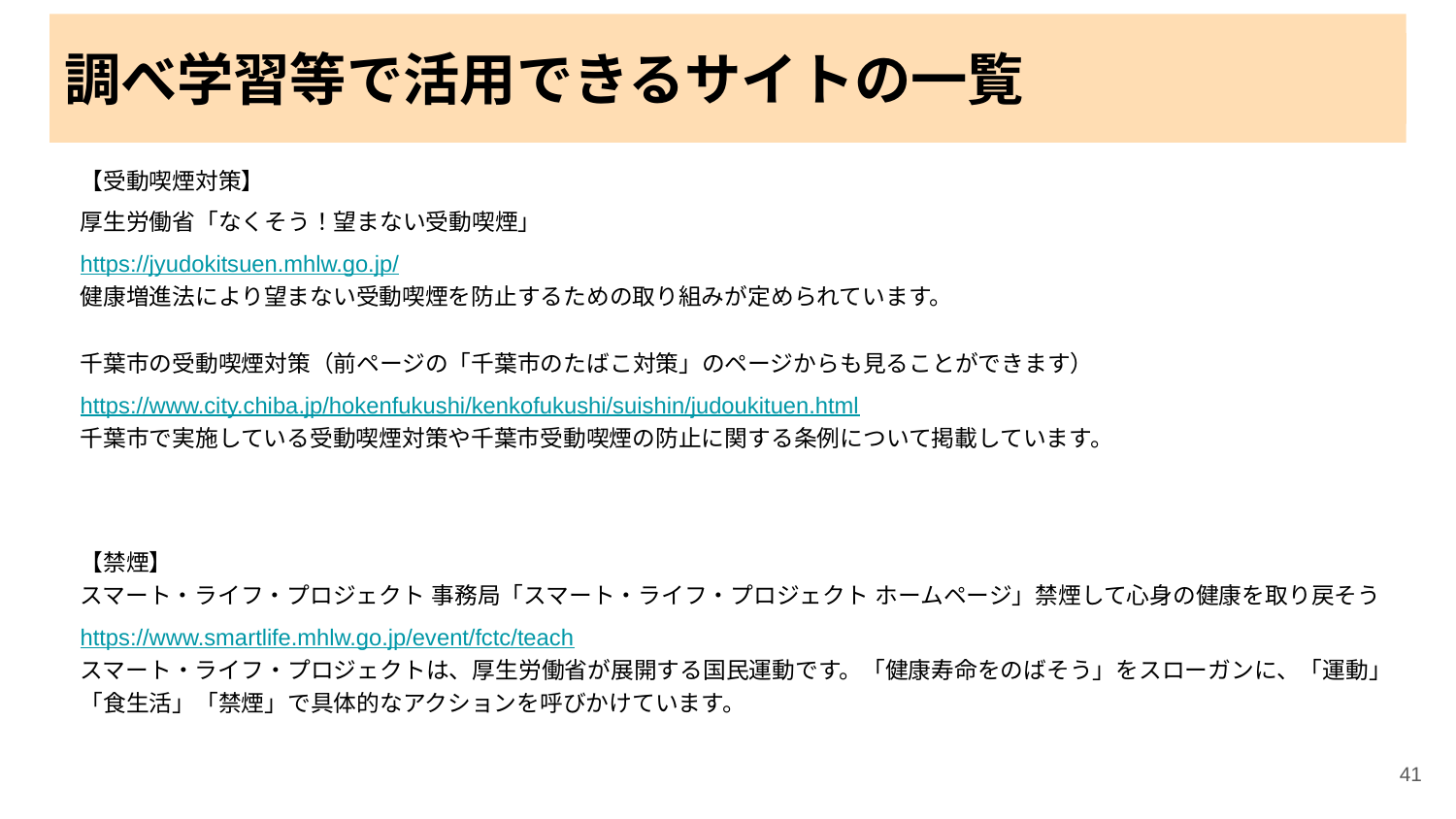

調べ学習等で活用できるサイトの一覧
# 調べ学習等で活用できるサイトの一覧
【受動喫煙対策】
厚生労働省「なくそう！望まない受動喫煙」
https://jyudokitsuen.mhlw.go.jp/
健康増進法により望まない受動喫煙を防止するための取り組みが定められています。

千葉市の受動喫煙対策（前ページの「千葉市のたばこ対策」のページからも見ることができます）
https://www.city.chiba.jp/hokenfukushi/kenkofukushi/suishin/judoukituen.html
千葉市で実施している受動喫煙対策や千葉市受動喫煙の防止に関する条例について掲載しています。

【禁煙】
スマート・ライフ・プロジェクト 事務局「スマート・ライフ・プロジェクト ホームページ」禁煙して心身の健康を取り戻そう
https://www.smartlife.mhlw.go.jp/event/fctc/teach
スマート・ライフ・プロジェクトは、厚生労働省が展開する国民運動です。「健康寿命をのばそう」をスローガンに、「運動」「食生活」「禁煙」で具体的なアクションを呼びかけています。
41